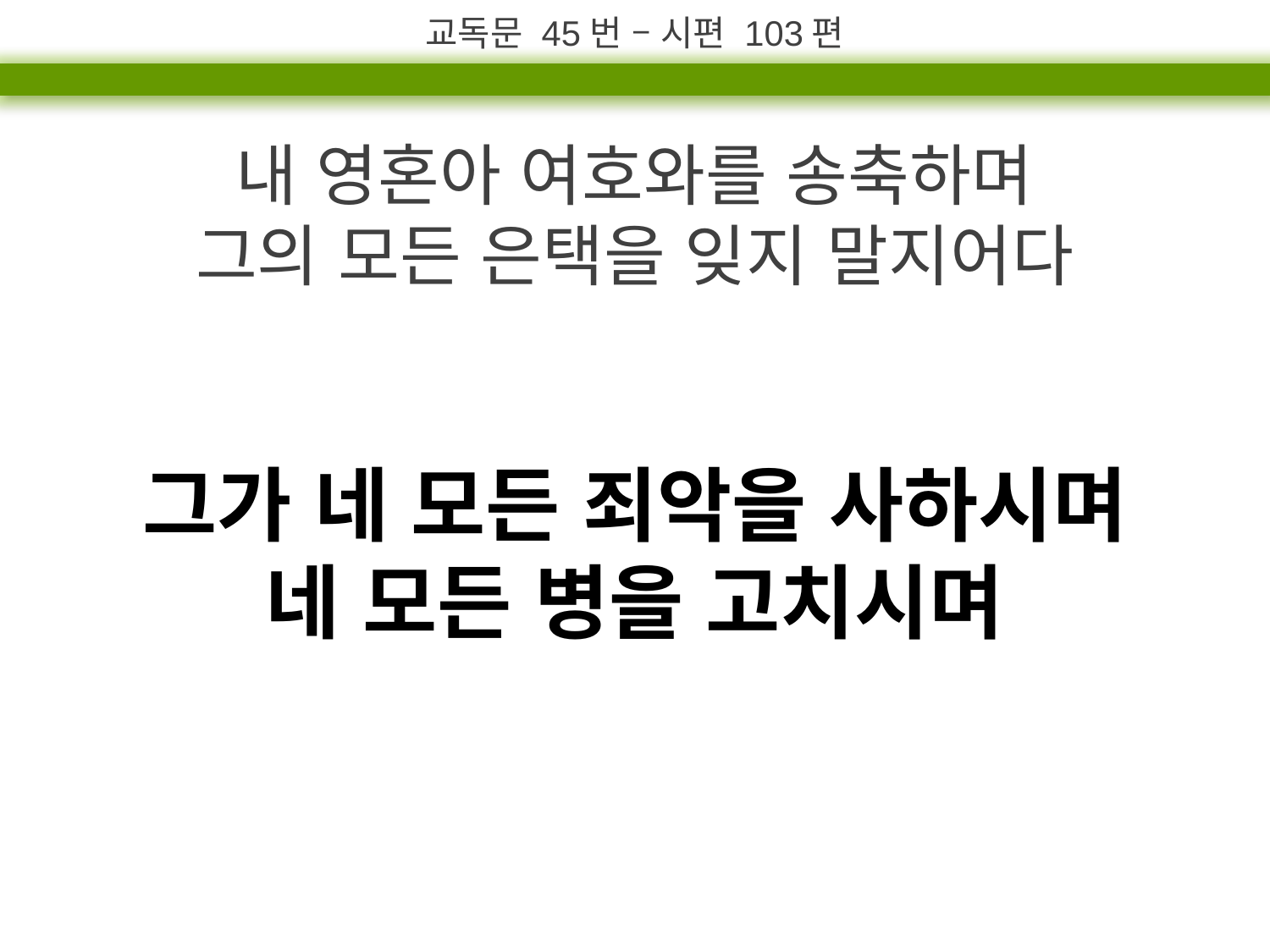

교독문 45번 – 시편 103편

내 영혼아 여호와를 송축하며
그의 모든 은택을 잊지 말지어다
그가 네 모든 죄악을 사하시며
네 모든 병을 고치시며